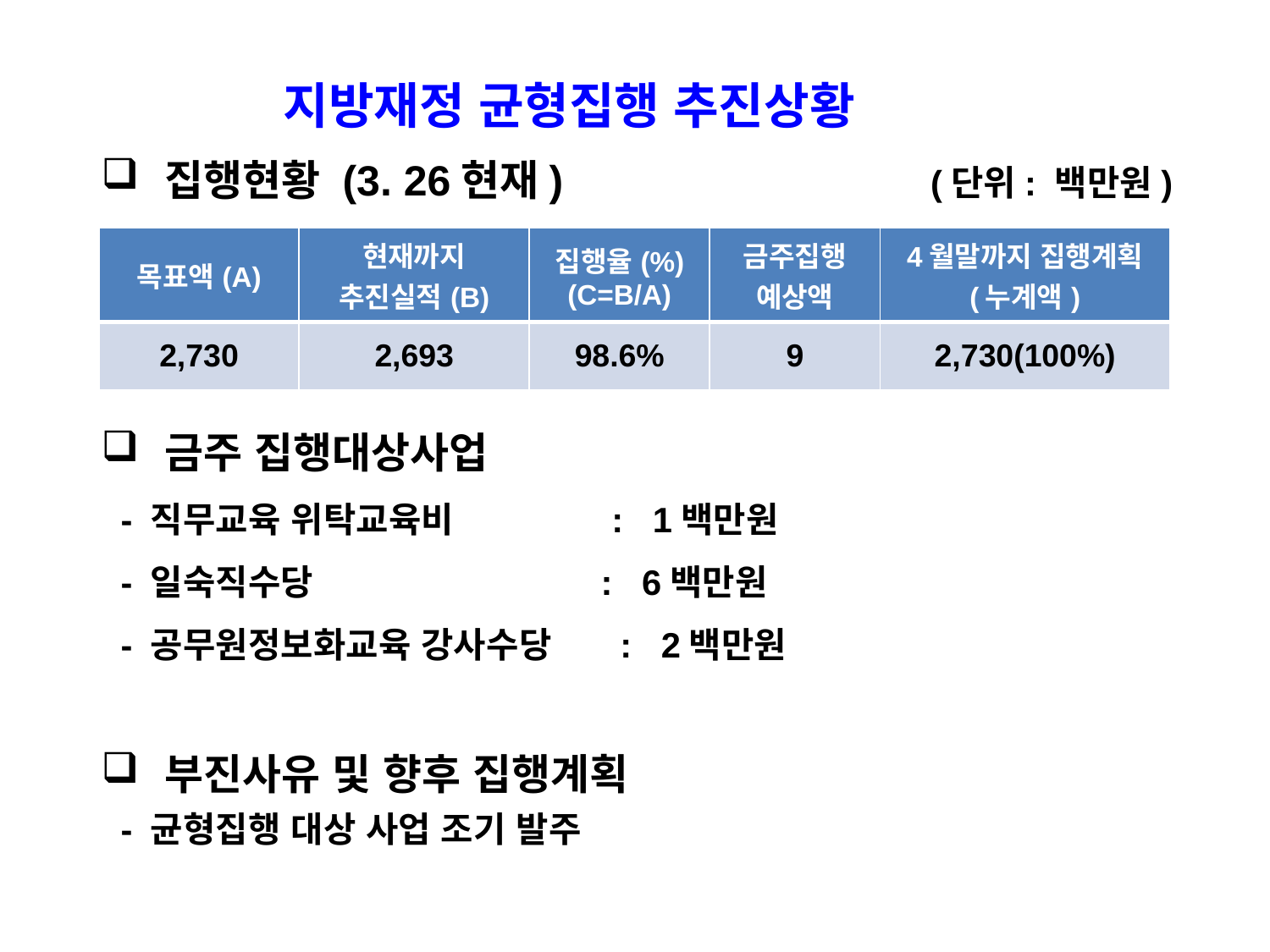

지방재정 균형집행 추진상황
집행현황 (3. 26현재)                               (단위: 백만원)

금주 집행대상사업
  - 직무교육 위탁교육비               :   1백만원
  - 일숙직수당                            :   6백만원
  - 공무원정보화교육 강사수당      :   2백만원

부진사유 및 향후 집행계획
  - 균형집행 대상 사업 조기 발주
| 목표액(A) | 현재까지 추진실적(B) | 집행율(%) (C=B/A) | 금주집행 예상액 | 4월말까지 집행계획 (누계액) |
| --- | --- | --- | --- | --- |
| 2,730 | 2,693 | 98.6% | 9 | 2,730(100%) |